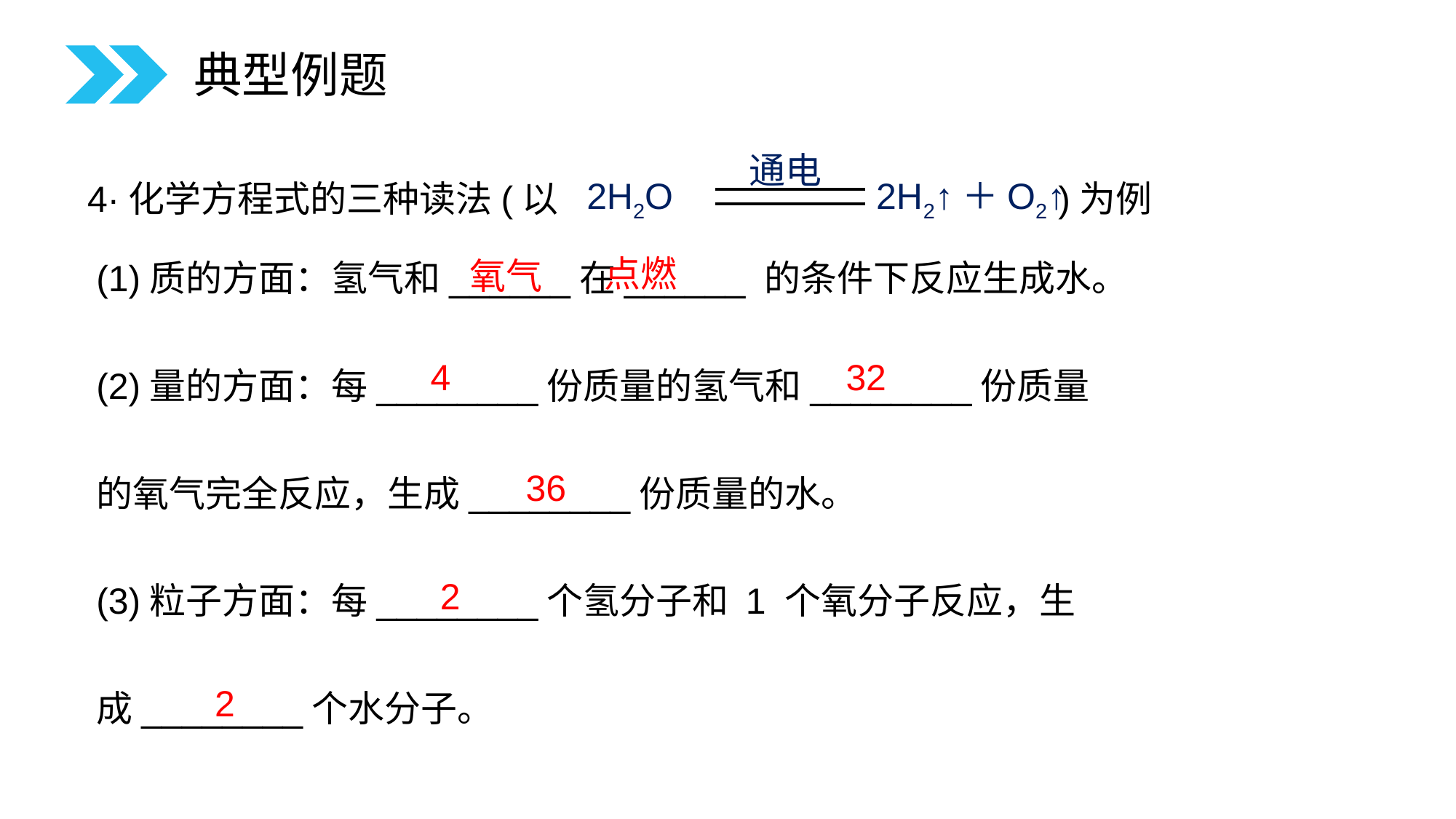

典型例题
通电
2H2O                    2H2↑＋O2↑
4·化学方程式的三种读法(以                                                            )为例
点燃
氧气
(1)质的方面：氢气和______在______ 的条件下反应生成水。

(2)量的方面：每________份质量的氢气和________份质量

的氧气完全反应，生成________份质量的水。

(3)粒子方面：每________个氢分子和 1 个氧分子反应，生

成________个水分子。
4
32
36
2
2